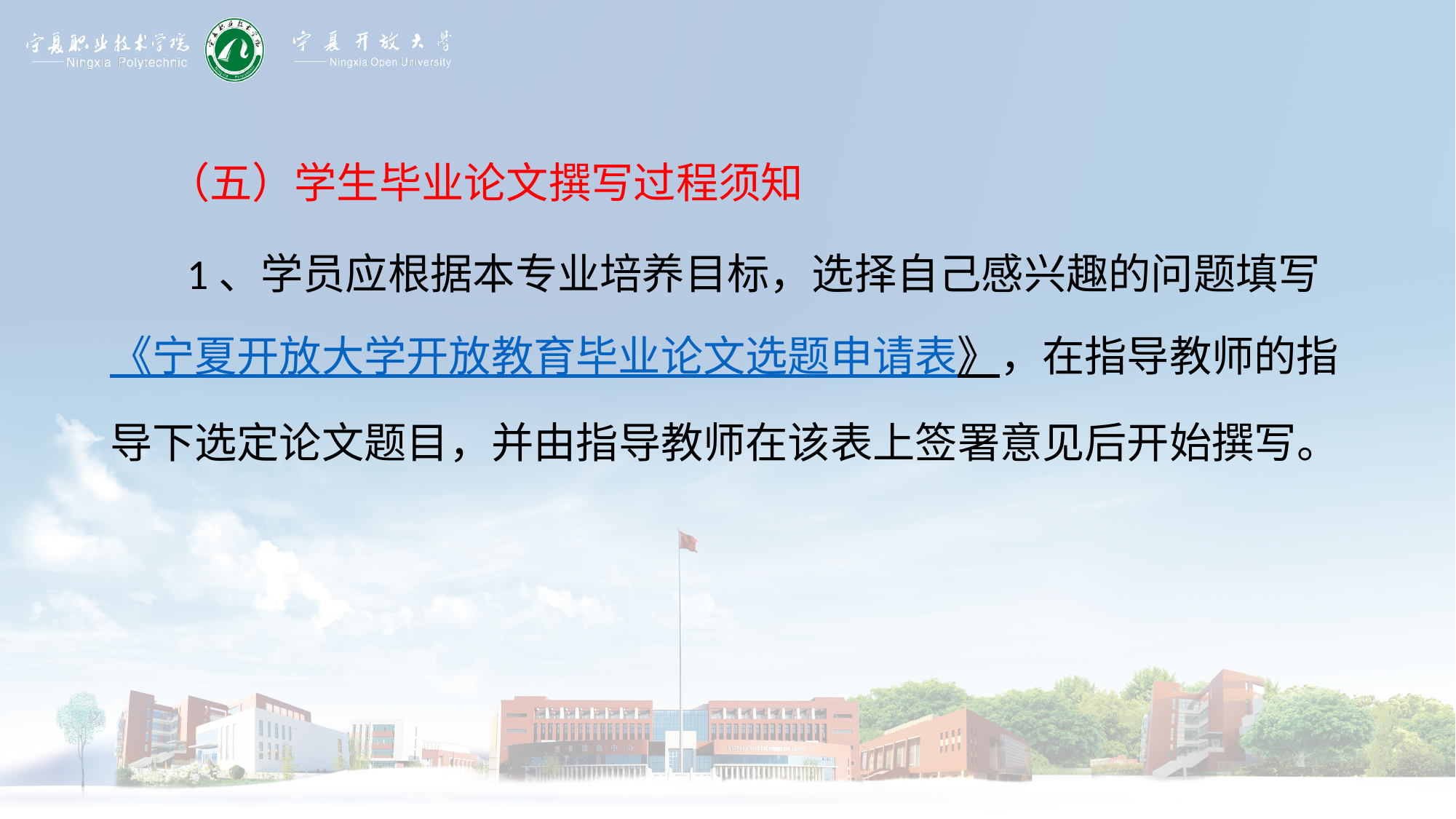

（五）学生毕业论文撰写过程须知
        1、学员应根据本专业培养目标，选择自己感兴趣的问题填写《宁夏开放大学开放教育毕业论文选题申请表》，在指导教师的指导下选定论文题目，并由指导教师在该表上签署意见后开始撰写。